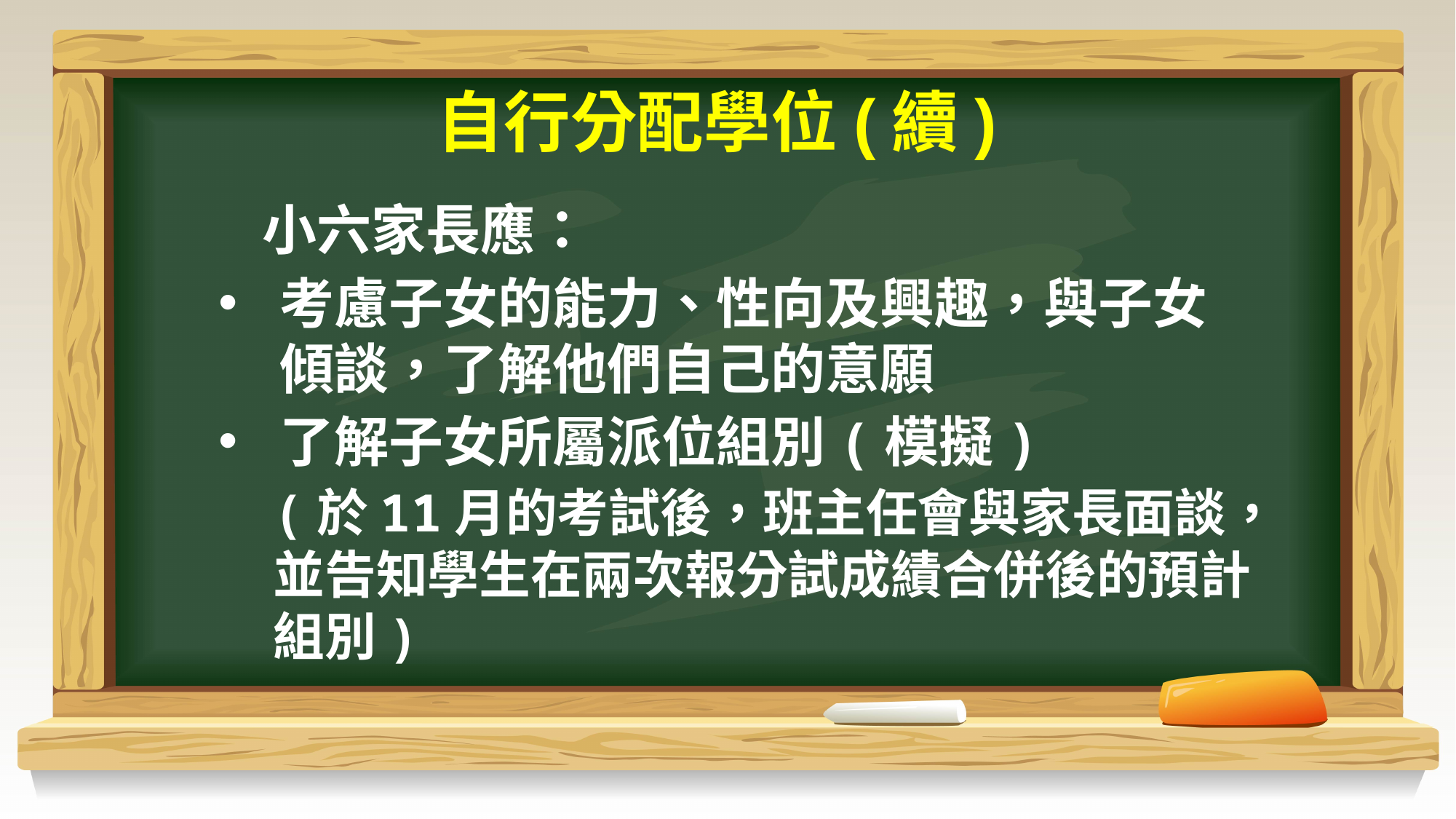

自行分配學位(續)
小六家長應：
考慮子女的能力、性向及興趣，與子女傾談，了解他們自己的意願
了解子女所屬派位組別(模擬)
(於11月的考試後，班主任會與家長面談，並告知學生在兩次報分試成績合併後的預計組別)